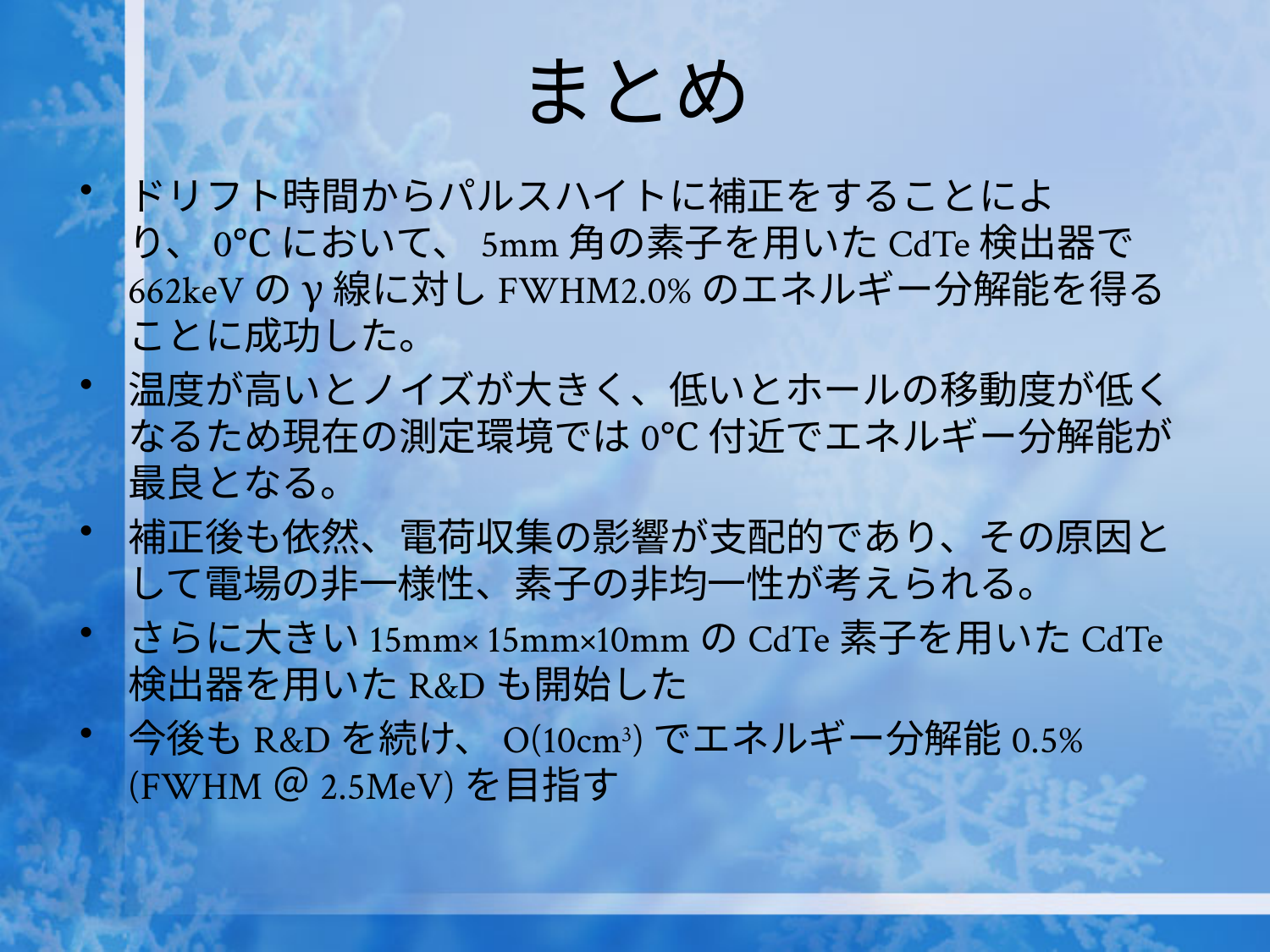

# まとめ
ドリフト時間からパルスハイトに補正をすることにより、0℃において、5mm角の素子を用いたCdTe検出器で662keVのγ線に対しFWHM2.0%のエネルギー分解能を得ることに成功した。
温度が高いとノイズが大きく、低いとホールの移動度が低くなるため現在の測定環境では0℃付近でエネルギー分解能が最良となる。
補正後も依然、電荷収集の影響が支配的であり、その原因として電場の非一様性、素子の非均一性が考えられる。
さらに大きい15mm× 15mm×10mmのCdTe素子を用いたCdTe検出器を用いたR&Dも開始した
今後もR&Dを続け、O(10cm3)でエネルギー分解能0.5%(FWHM＠2.5MeV)を目指す